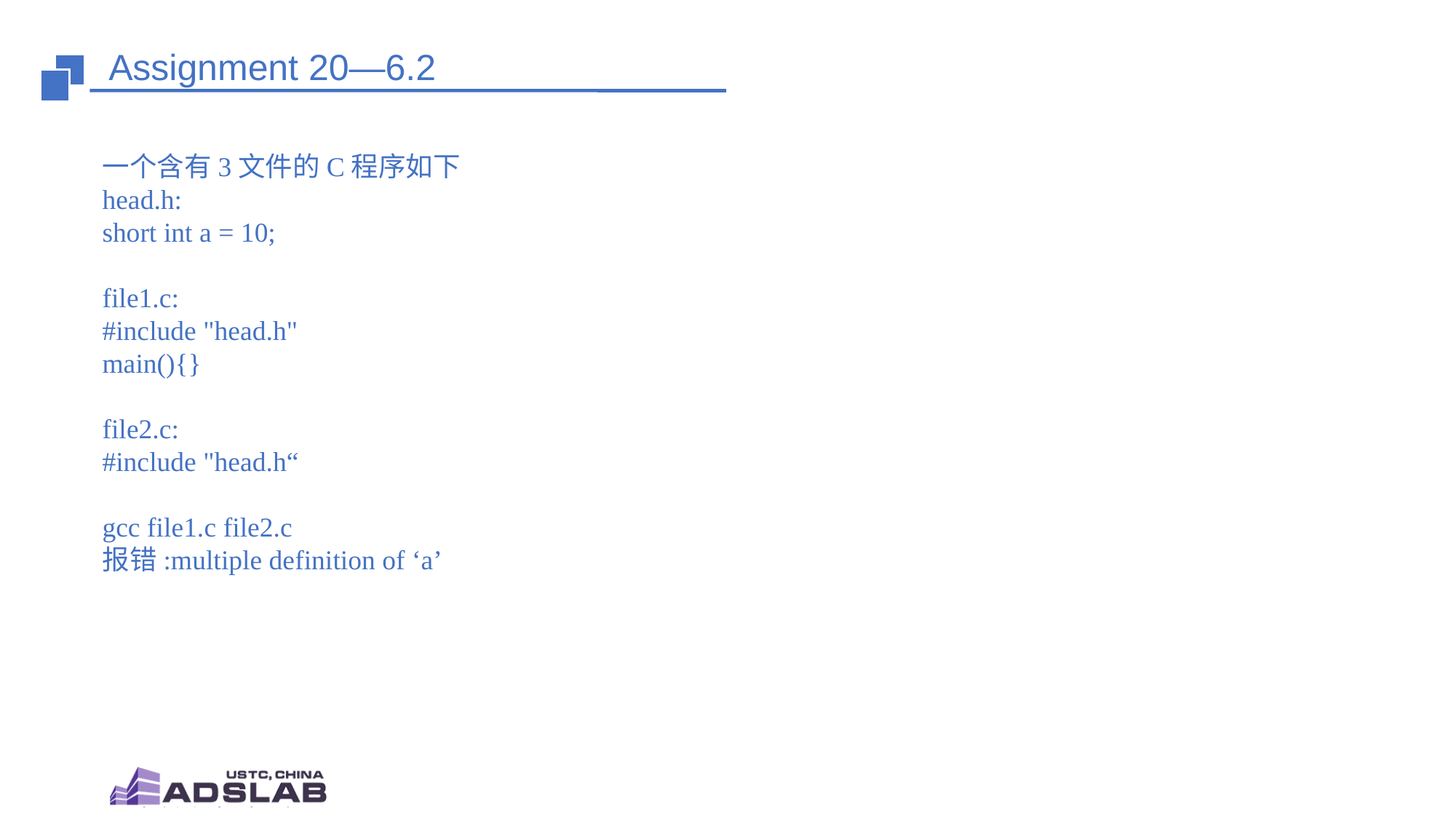

# Assignment 20—6.2

一个含有3文件的C程序如下
head.h: 
short int a = 10;

file1.c: 
#include "head.h" 
main(){}

file2.c: 
#include "head.h“

gcc file1.c file2.c
报错:multiple definition of ‘a’